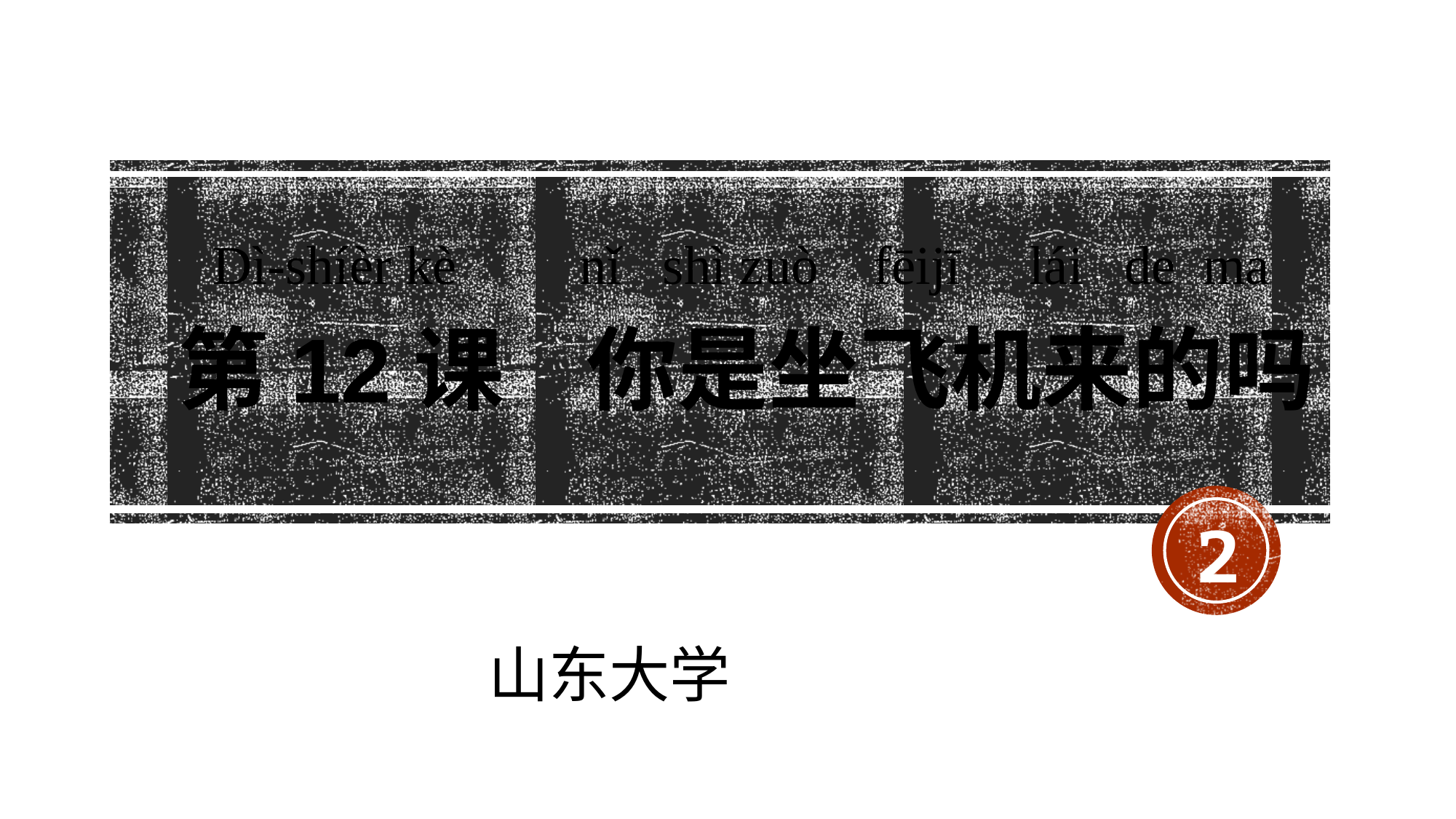

Dì-shíèr kè         nǐ   shì zuò    fēijī     lái   de  ma
# 第12课    你是坐飞机来的吗
2
山东大学